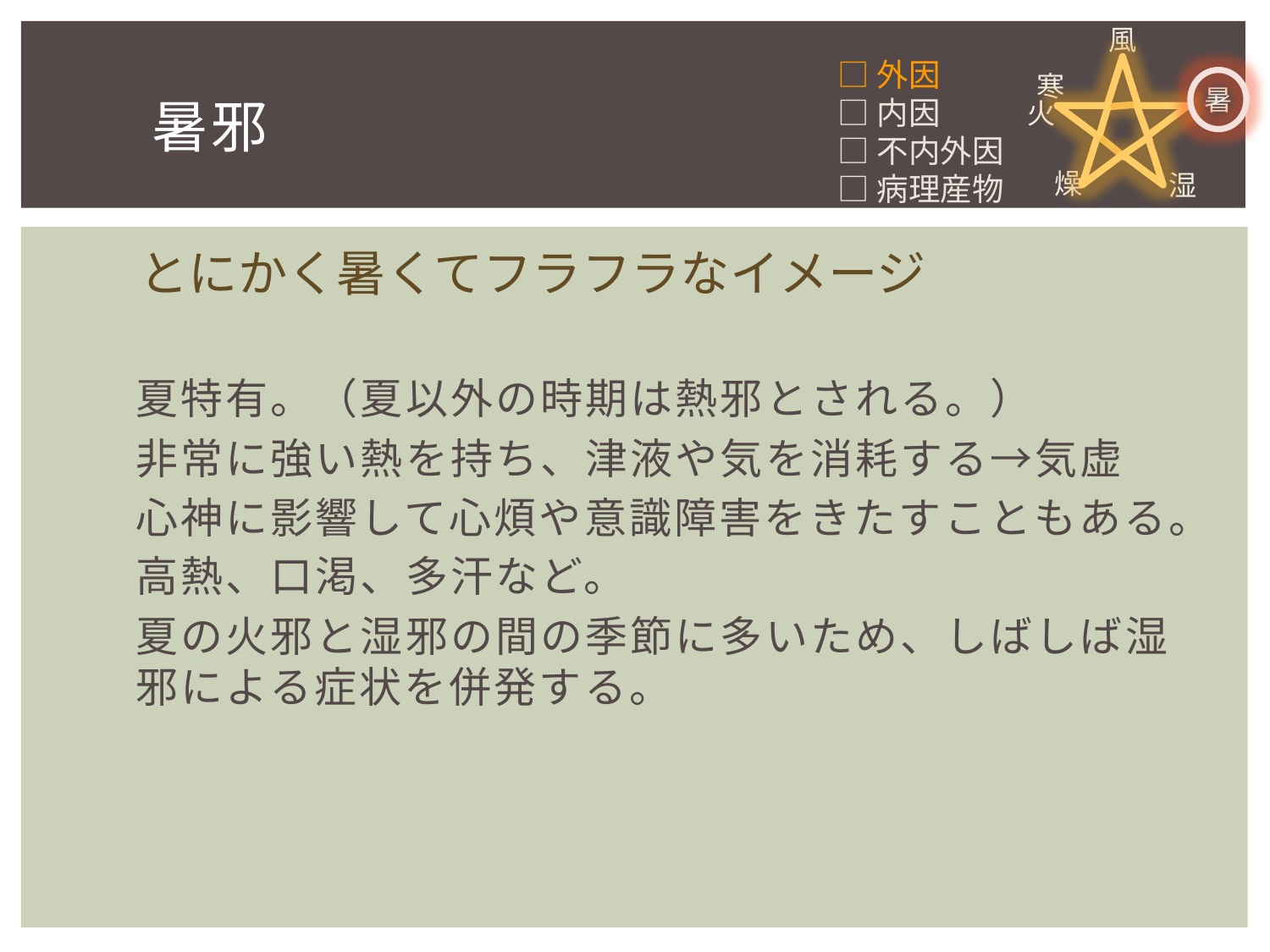

風

寒
暑
火
燥
湿
□外因
□内因
□不内外因
□病理産物

# 暑邪
とにかく暑くてフラフラなイメージ
夏特有。（夏以外の時期は熱邪とされる。）
非常に強い熱を持ち、津液や気を消耗する→気虚
心神に影響して心煩や意識障害をきたすこともある。
高熱、口渇、多汗など。
夏の火邪と湿邪の間の季節に多いため、しばしば湿邪による症状を併発する。